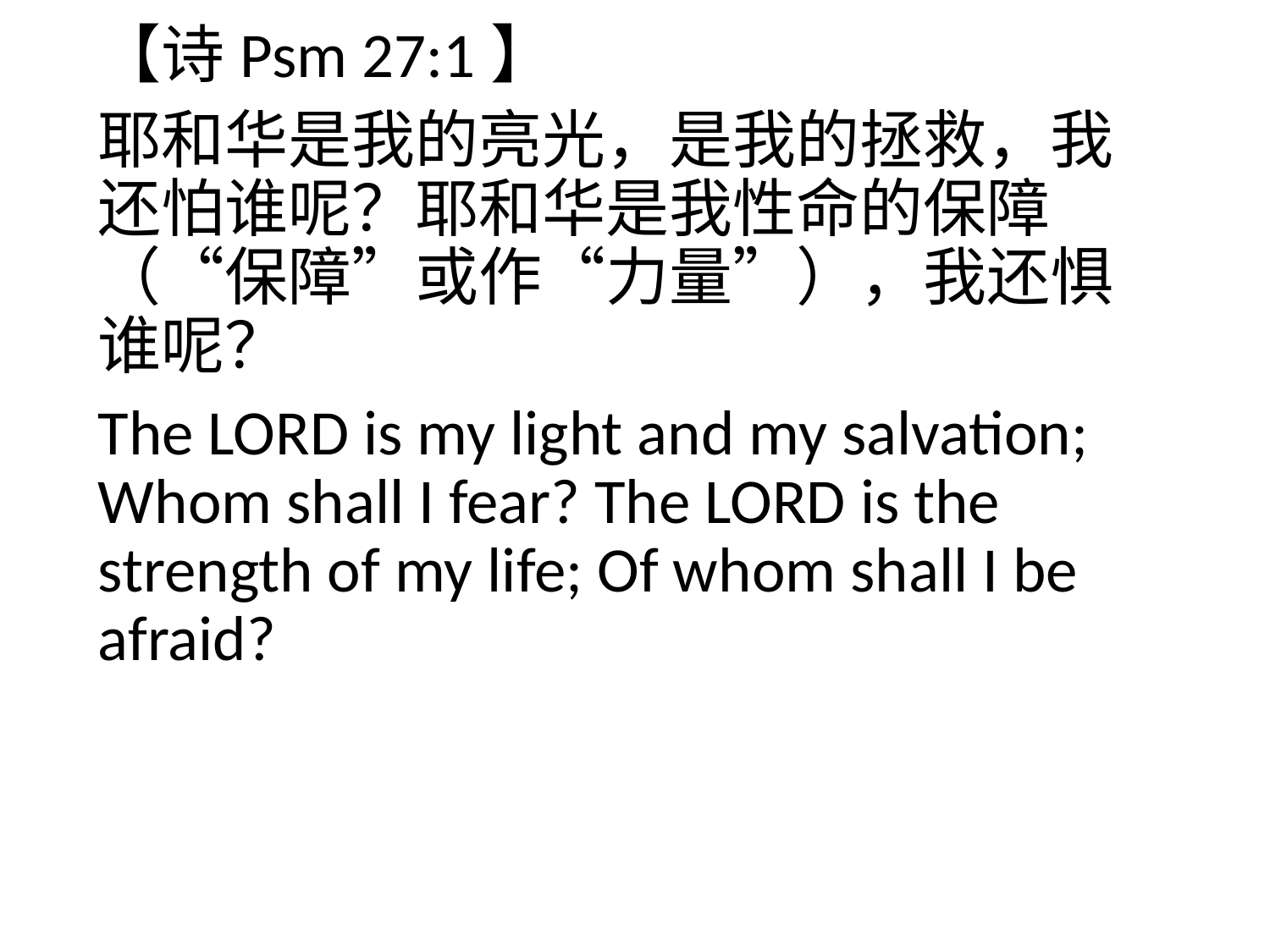

【诗Psm 27:1】
耶和华是我的亮光，是我的拯救，我还怕谁呢？耶和华是我性命的保障（“保障”或作“力量”），我还惧谁呢？
The LORD is my light and my salvation; Whom shall I fear? The LORD is the strength of my life; Of whom shall I be afraid?